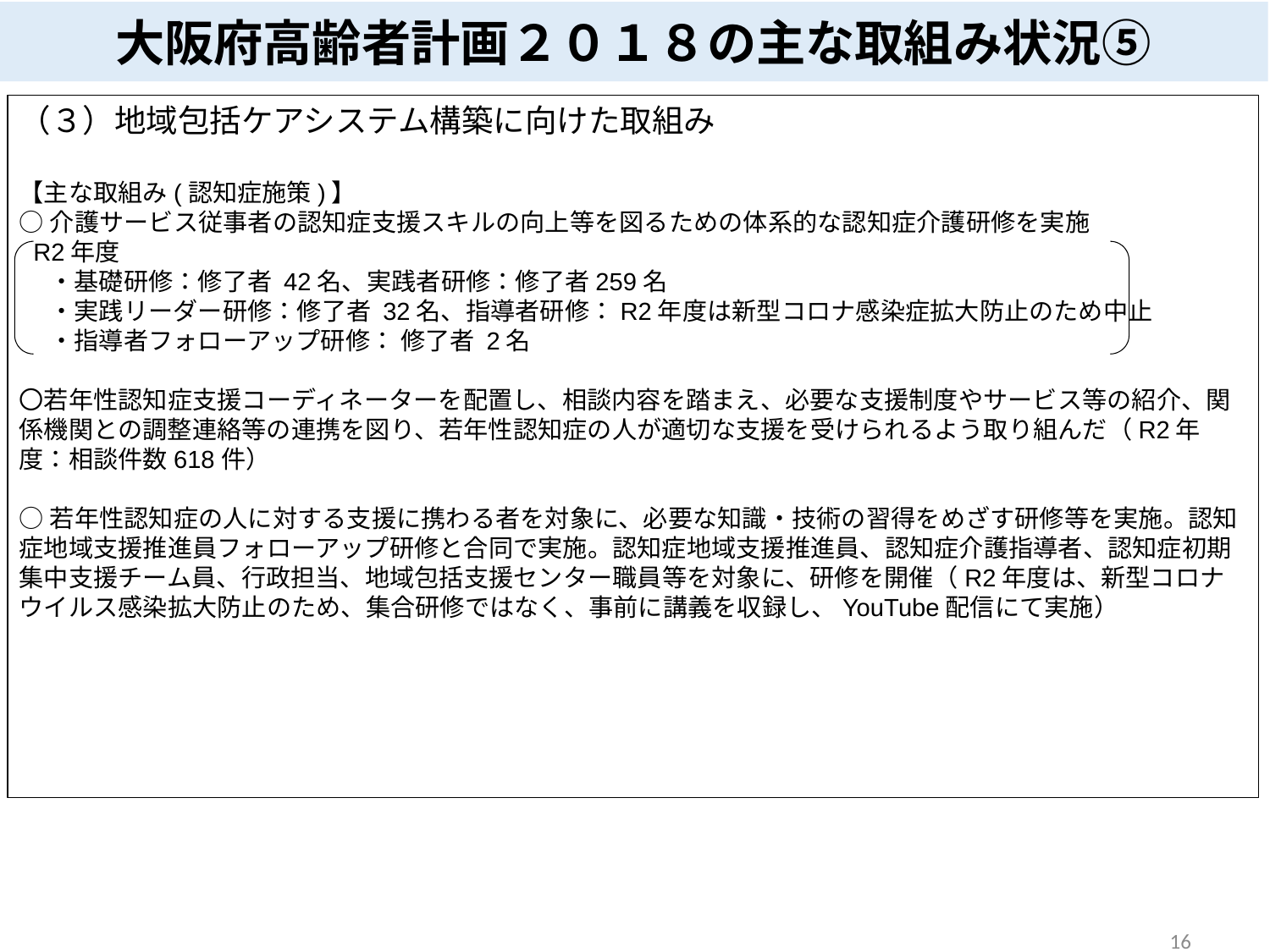

大阪府高齢者計画２０１８の主な取組み状況⑤
（３）地域包括ケアシステム構築に向けた取組み

【主な取組み(認知症施策)】
○介護サービス従事者の認知症支援スキルの向上等を図るための体系的な認知症介護研修を実施
  R2年度
　 ・基礎研修：修了者 42名、実践者研修：修了者259名
　 ・実践リーダー研修：修了者 32名、指導者研修：R2年度は新型コロナ感染症拡大防止のため中止
　 ・指導者フォローアップ研修： 修了者 2名

〇若年性認知症支援コーディネーターを配置し、相談内容を踏まえ、必要な支援制度やサービス等の紹介、関係機関との調整連絡等の連携を図り、若年性認知症の人が適切な支援を受けられるよう取り組んだ（R2年度：相談件数618件）

○若年性認知症の人に対する支援に携わる者を対象に、必要な知識・技術の習得をめざす研修等を実施。認知症地域支援推進員フォローアップ研修と合同で実施。認知症地域支援推進員、認知症介護指導者、認知症初期集中支援チーム員、行政担当、地域包括支援センター職員等を対象に、研修を開催（R2年度は、新型コロナウイルス感染拡大防止のため、集合研修ではなく、事前に講義を収録し、YouTube配信にて実施）

16